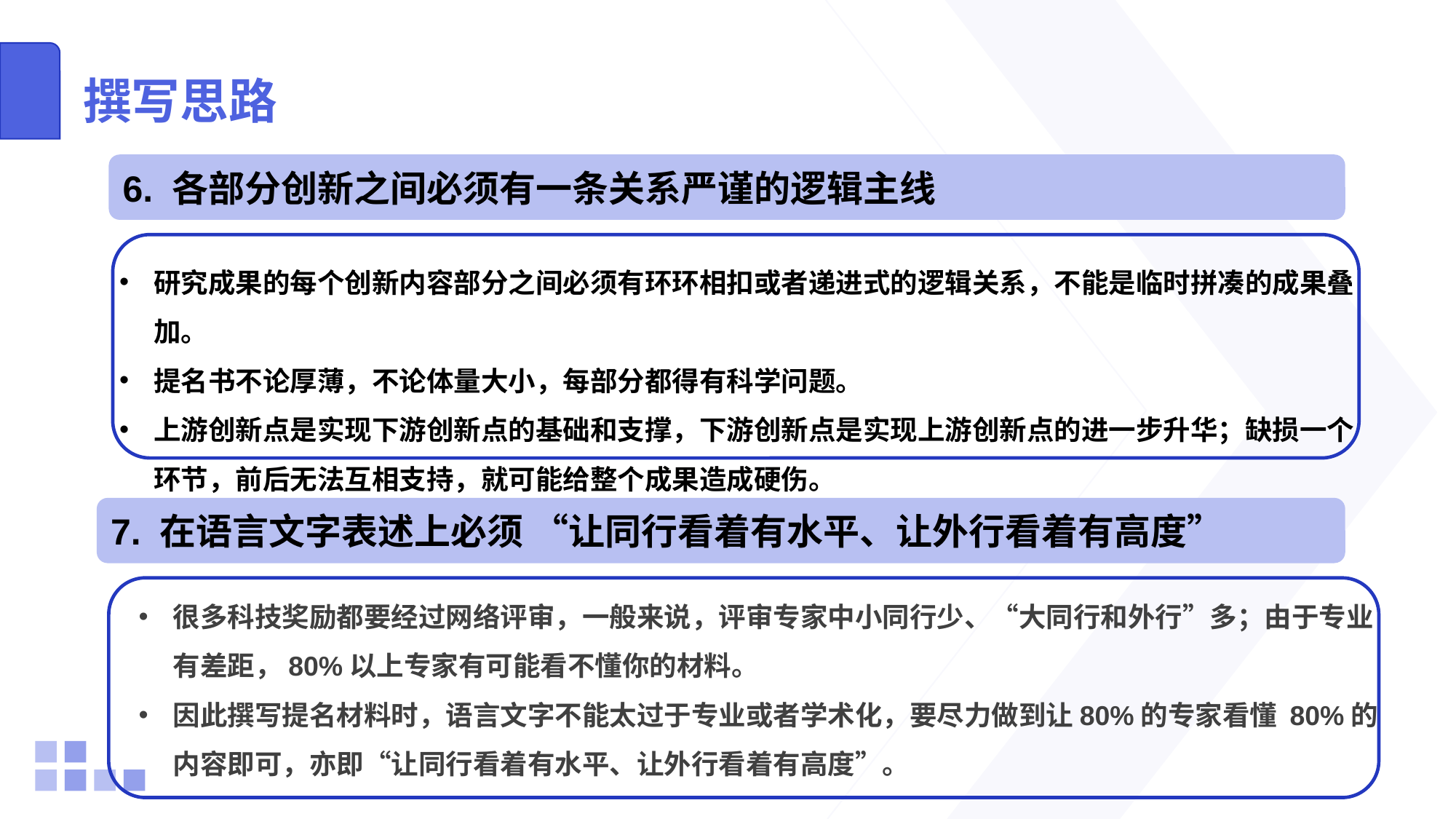

# 撰写思路
6. 各部分创新之间必须有一条关系严谨的逻辑主线

研究成果的每个创新内容部分之间必须有环环相扣或者递进式的逻辑关系，不能是临时拼凑的成果叠加。
提名书不论厚薄，不论体量大小，每部分都得有科学问题。
上游创新点是实现下游创新点的基础和支撑，下游创新点是实现上游创新点的进一步升华；缺损一个环节，前后无法互相支持，就可能给整个成果造成硬伤。
7. 在语言文字表述上必须 “让同行看着有水平、让外行看着有高度”

很多科技奖励都要经过网络评审，一般来说，评审专家中小同行少、“大同行和外行”多；由于专业有差距，80%以上专家有可能看不懂你的材料。
因此撰写提名材料时，语言文字不能太过于专业或者学术化，要尽力做到让80%的专家看懂 80%的内容即可，亦即“让同行看着有水平、让外行看着有高度”。